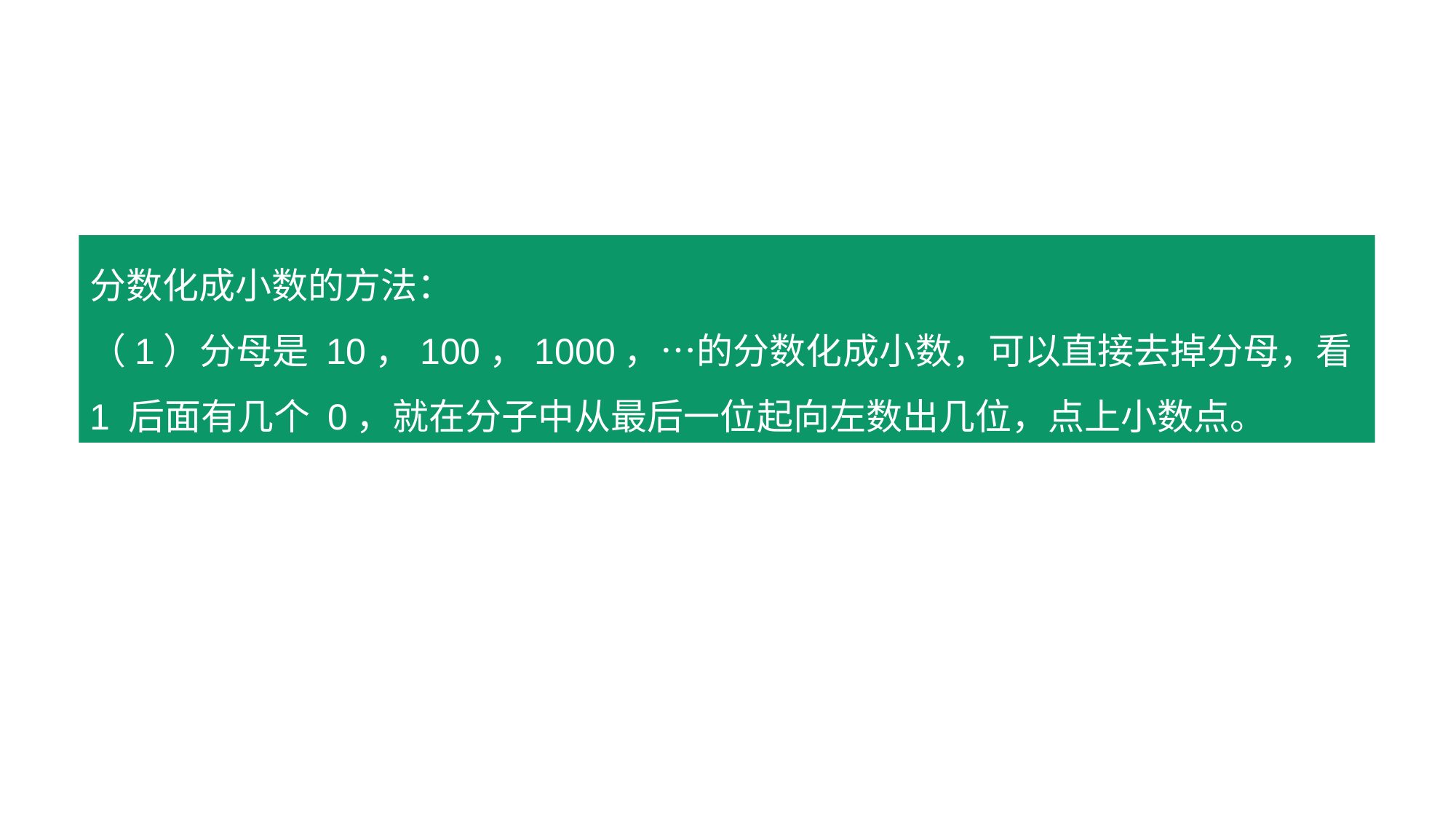

分数化成小数的方法：
（1）分母是 10，100，1000，…的分数化成小数，可以直接去掉分母，看 1 后面有几个 0，就在分子中从最后一位起向左数出几位，点上小数点。